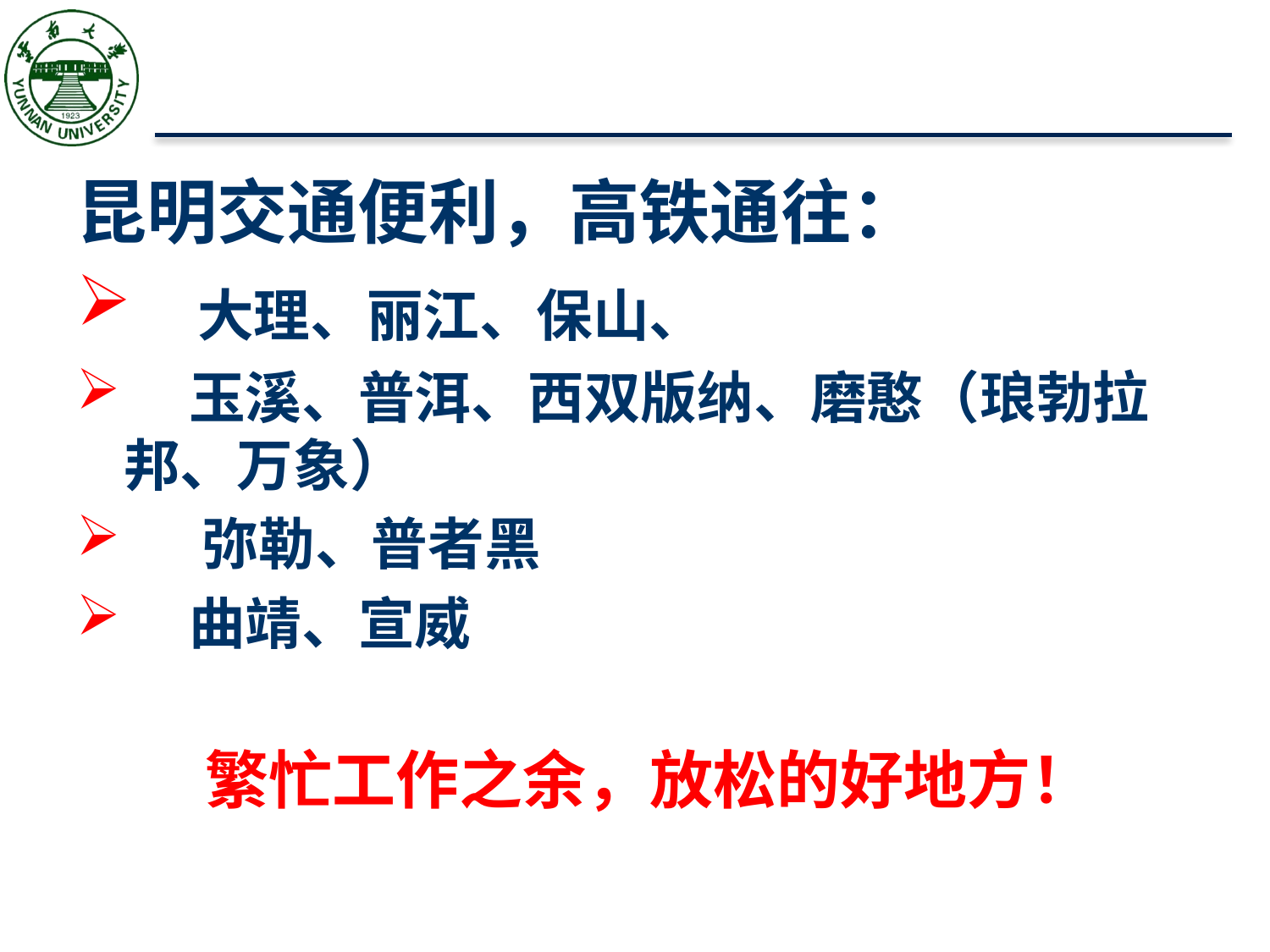

昆明交通便利，高铁通往：
   大理、丽江、保山、
    玉溪、普洱、西双版纳、磨憨（琅勃拉邦、万象）
     弥勒、普者黑
    曲靖、宣威
繁忙工作之余，放松的好地方！